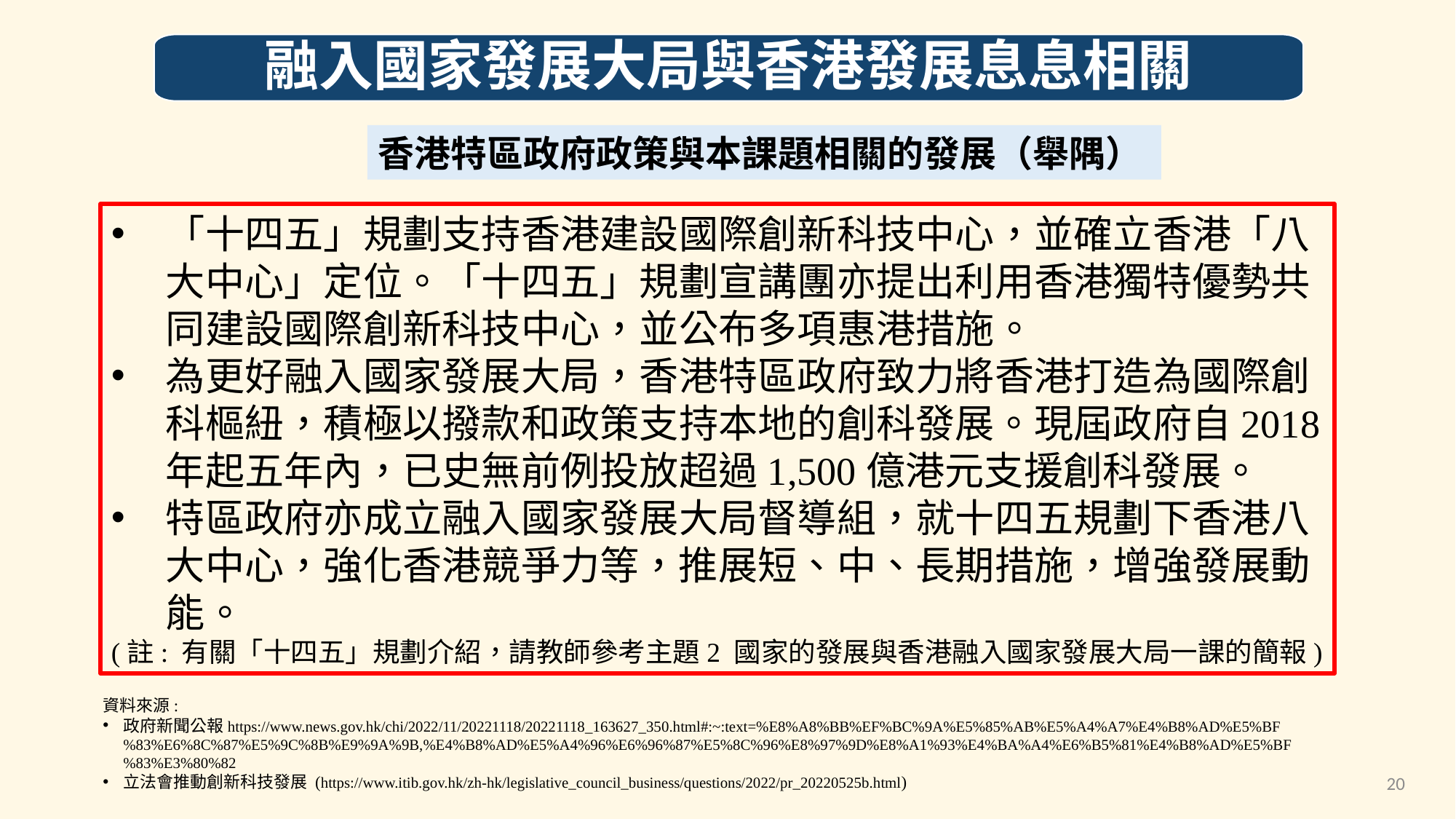

融入國家發展大局與香港發展息息相關
香港特區政府政策與本課題相關的發展（舉隅）
「十四五」規劃支持香港建設國際創新科技中心，並確立香港「八大中心」定位。「十四五」規劃宣講團亦提出利用香港獨特優勢共同建設國際創新科技中心，並公布多項惠港措施。
為更好融入國家發展大局，香港特區政府致力將香港打造為國際創科樞紐，積極以撥款和政策支持本地的創科發展。現屆政府自2018年起五年內，已史無前例投放超過1,500億港元支援創科發展。
特區政府亦成立融入國家發展大局督導組，就十四五規劃下香港八大中心，強化香港競爭力等，推展短、中、長期措施，增強發展動能。
(註: 有關「十四五」規劃介紹，請教師參考主題2 國家的發展與香港融入國家發展大局一課的簡報)
資料來源:
政府新聞公報https://www.news.gov.hk/chi/2022/11/20221118/20221118_163627_350.html#:~:text=%E8%A8%BB%EF%BC%9A%E5%85%AB%E5%A4%A7%E4%B8%AD%E5%BF%83%E6%8C%87%E5%9C%8B%E9%9A%9B,%E4%B8%AD%E5%A4%96%E6%96%87%E5%8C%96%E8%97%9D%E8%A1%93%E4%BA%A4%E6%B5%81%E4%B8%AD%E5%BF%83%E3%80%82
立法會推動創新科技發展 (https://www.itib.gov.hk/zh-hk/legislative_council_business/questions/2022/pr_20220525b.html)